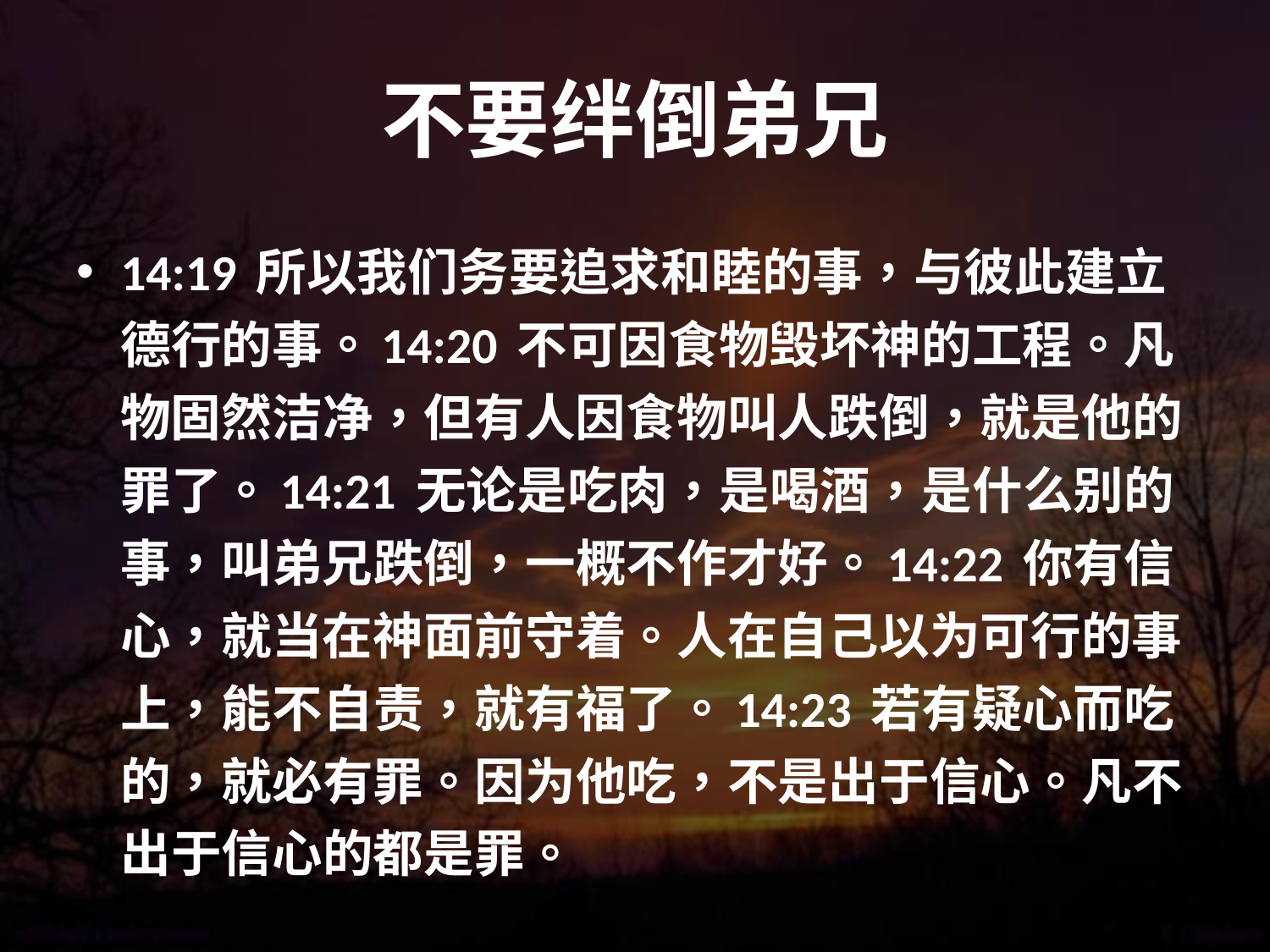

# 不要绊倒弟兄
14:19 所以我们务要追求和睦的事，与彼此建立德行的事。14:20 不可因食物毁坏神的工程。凡物固然洁净，但有人因食物叫人跌倒，就是他的罪了。14:21 无论是吃肉，是喝酒，是什么别的事，叫弟兄跌倒，一概不作才好。14:22 你有信心，就当在神面前守着。人在自己以为可行的事上，能不自责，就有福了。14:23 若有疑心而吃的，就必有罪。因为他吃，不是出于信心。凡不出于信心的都是罪。